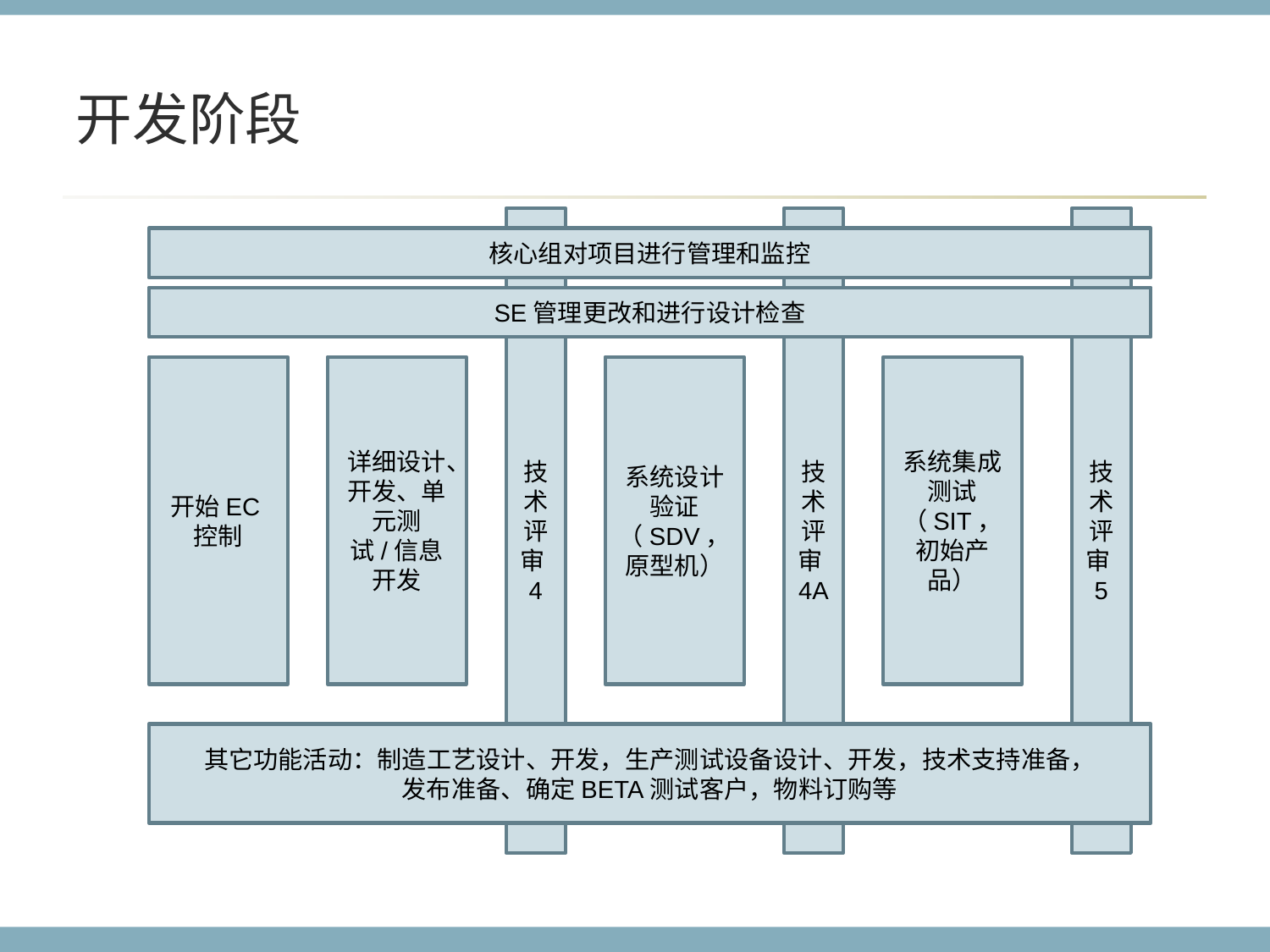

# 开发阶段
技术评审4
技术评审4A
技术评审5
核心组对项目进行管理和监控
SE管理更改和进行设计检查
开始EC控制
详细设计、开发、单元测试/信息开发
系统设计验证（SDV，原型机）
系统集成测试（SIT，初始产品）
其它功能活动：制造工艺设计、开发，生产测试设备设计、开发，技术支持准备，
发布准备、确定BETA测试客户，物料订购等